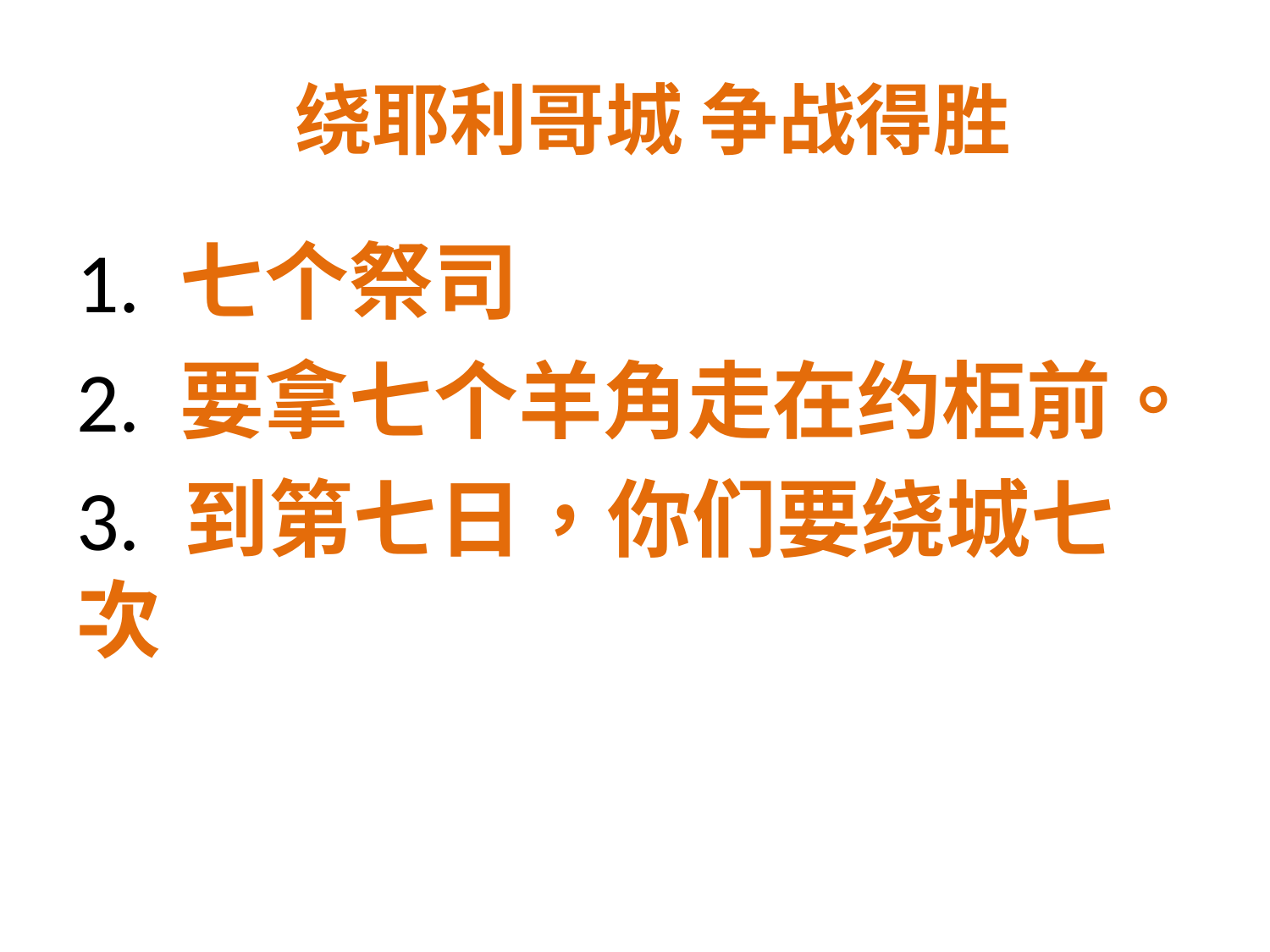

# 绕耶利哥城 争战得胜
1. 七个祭司
2. 要拿七个羊角走在约柜前。
3. 到第七日，你们要绕城七次